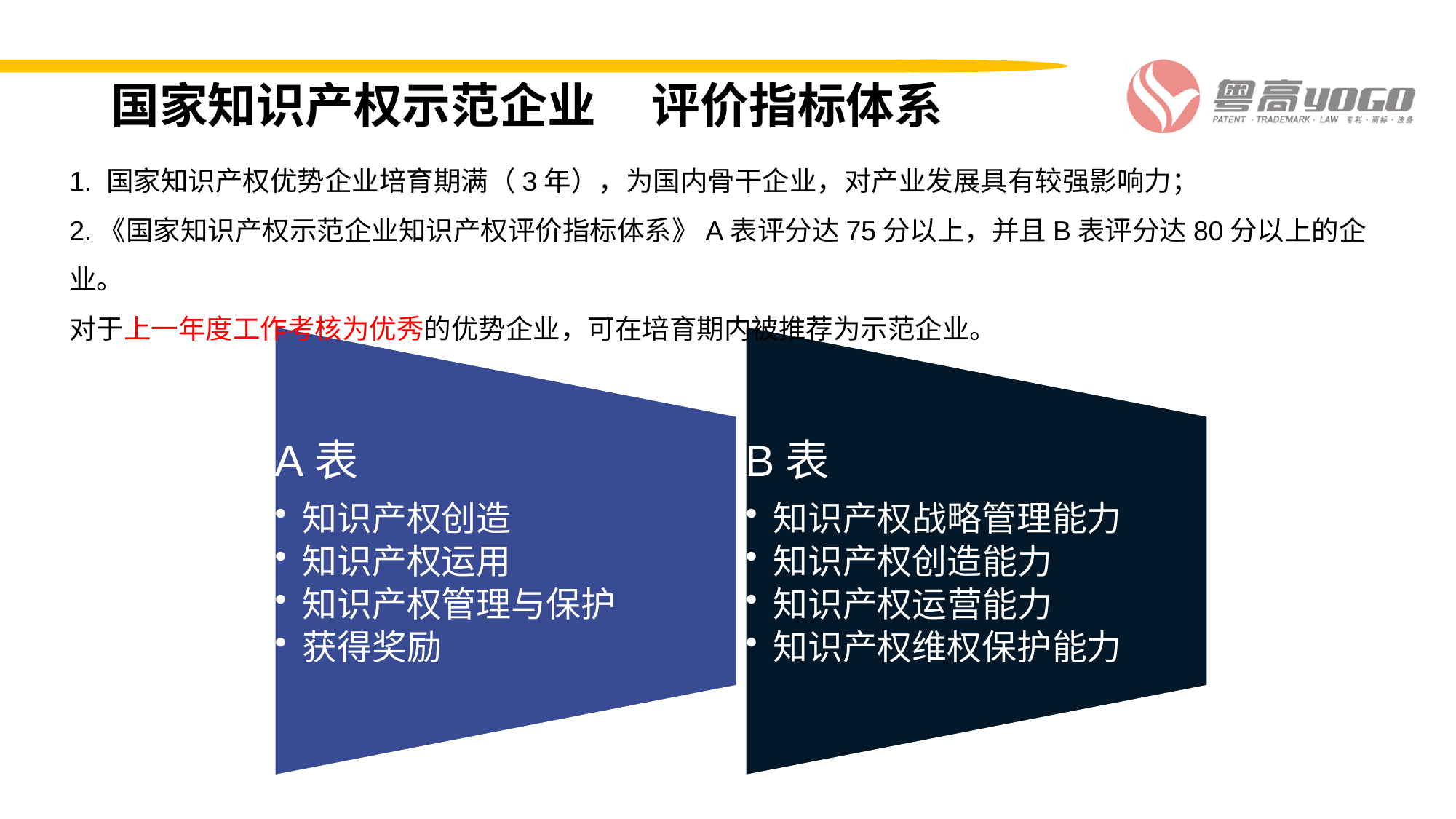

国家知识产权示范企业     评价指标体系
1. 国家知识产权优势企业培育期满（3年），为国内骨干企业，对产业发展具有较强影响力；
2.《国家知识产权示范企业知识产权评价指标体系》A表评分达75分以上，并且B表评分达80分以上的企业。
对于上一年度工作考核为优秀的优势企业，可在培育期内被推荐为示范企业。
A表
知识产权创造
知识产权运用
知识产权管理与保护
获得奖励
B表
知识产权战略管理能力
知识产权创造能力
知识产权运营能力
知识产权维权保护能力